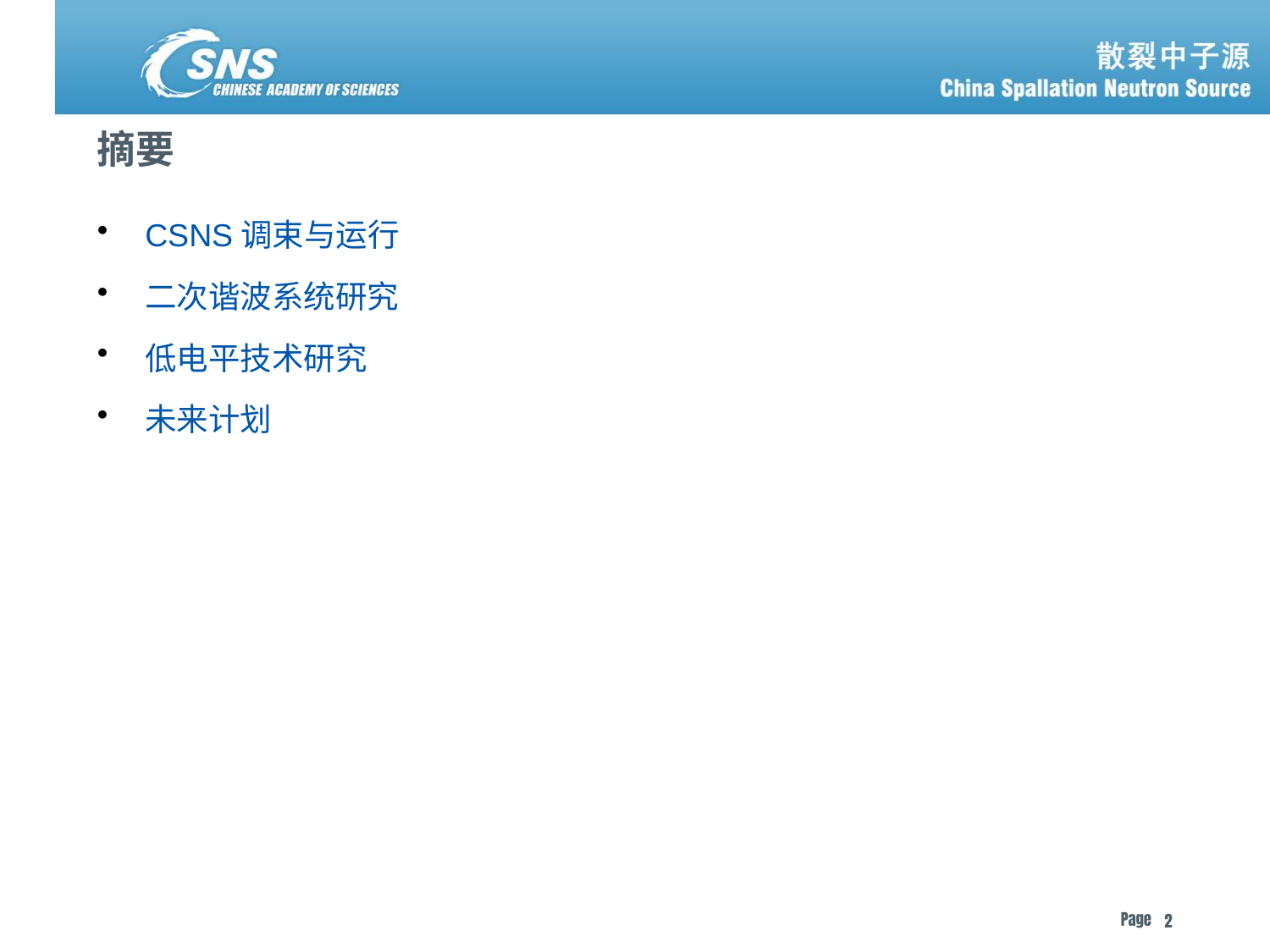

# 摘要
CSNS调束与运行
二次谐波系统研究
低电平技术研究
未来计划
2